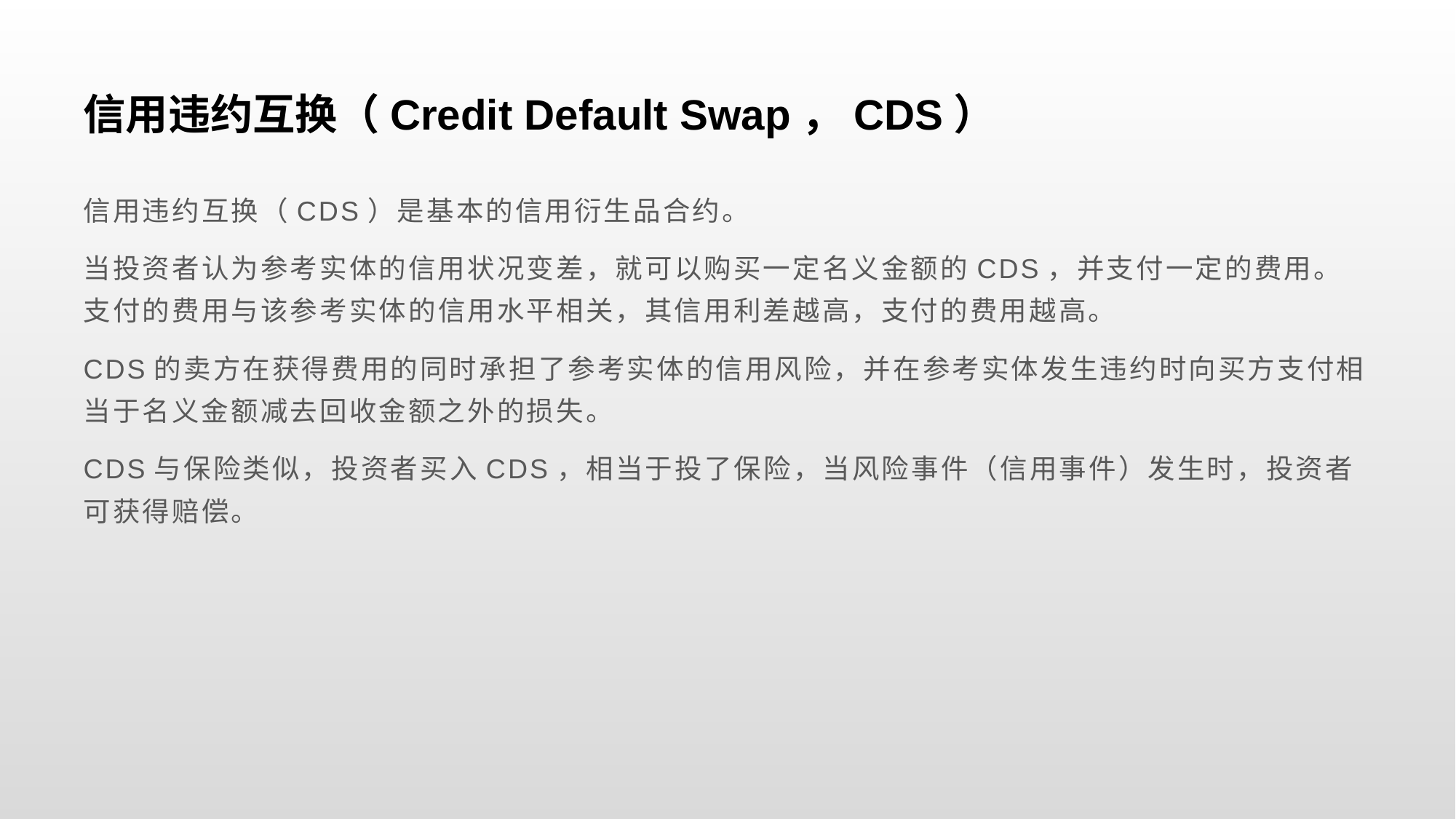

# 信用违约互换（Credit Default Swap，CDS）
信用违约互换（CDS）是基本的信用衍生品合约。
当投资者认为参考实体的信用状况变差，就可以购买一定名义金额的CDS，并支付一定的费用。支付的费用与该参考实体的信用水平相关，其信用利差越高，支付的费用越高。
CDS的卖方在获得费用的同时承担了参考实体的信用风险，并在参考实体发生违约时向买方支付相当于名义金额减去回收金额之外的损失。
CDS与保险类似，投资者买入CDS，相当于投了保险，当风险事件（信用事件）发生时，投资者可获得赔偿。